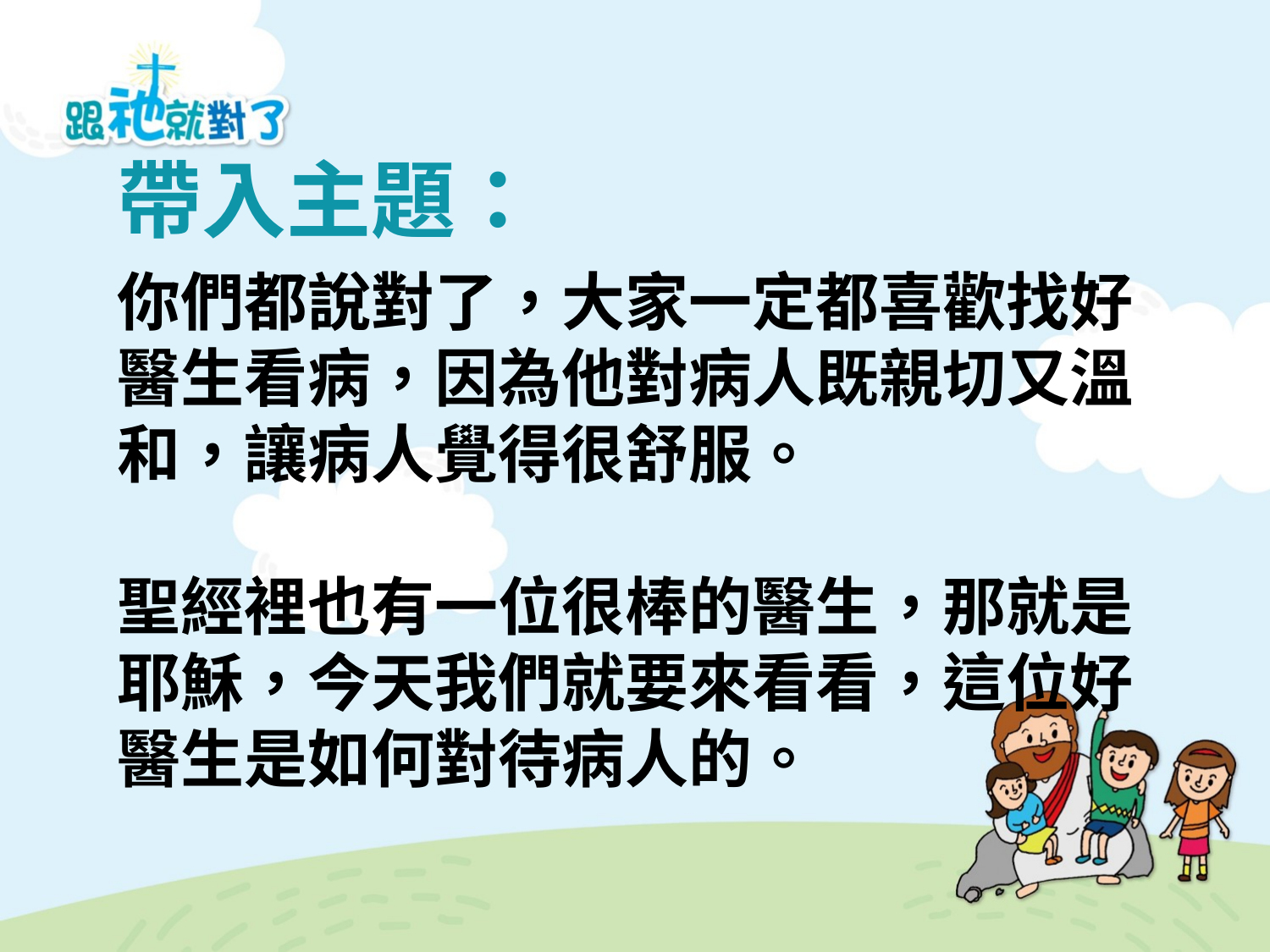

帶入主題：
你們都說對了，大家一定都喜歡找好醫生看病，因為他對病人既親切又溫和，讓病人覺得很舒服。

聖經裡也有一位很棒的醫生，那就是耶穌，今天我們就要來看看，這位好醫生是如何對待病人的。